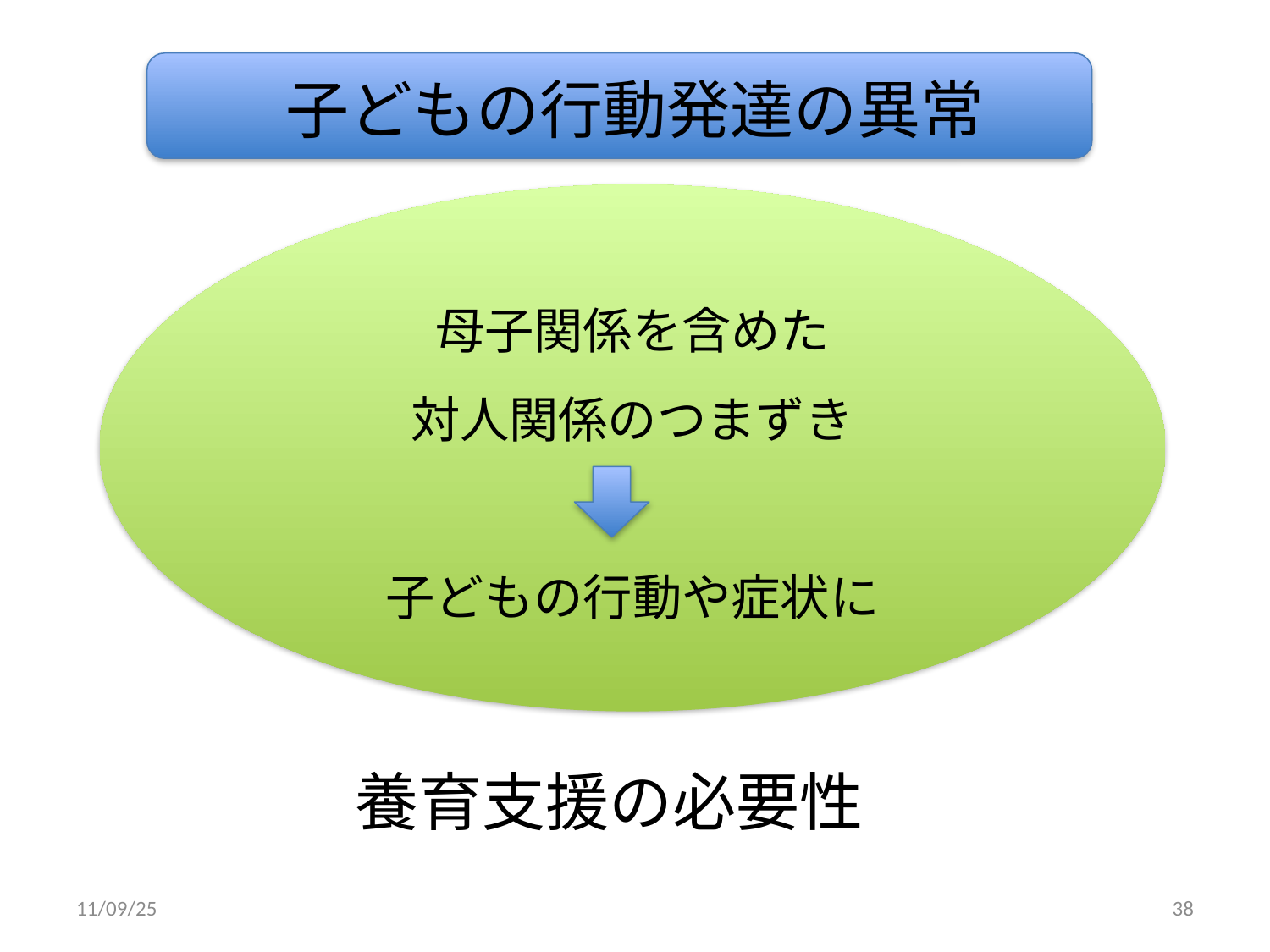

# 子どもの行動発達の異常
母子関係を含めた
対人関係のつまずき

子どもの行動や症状に

養育支援の必要性
11/09/25
38